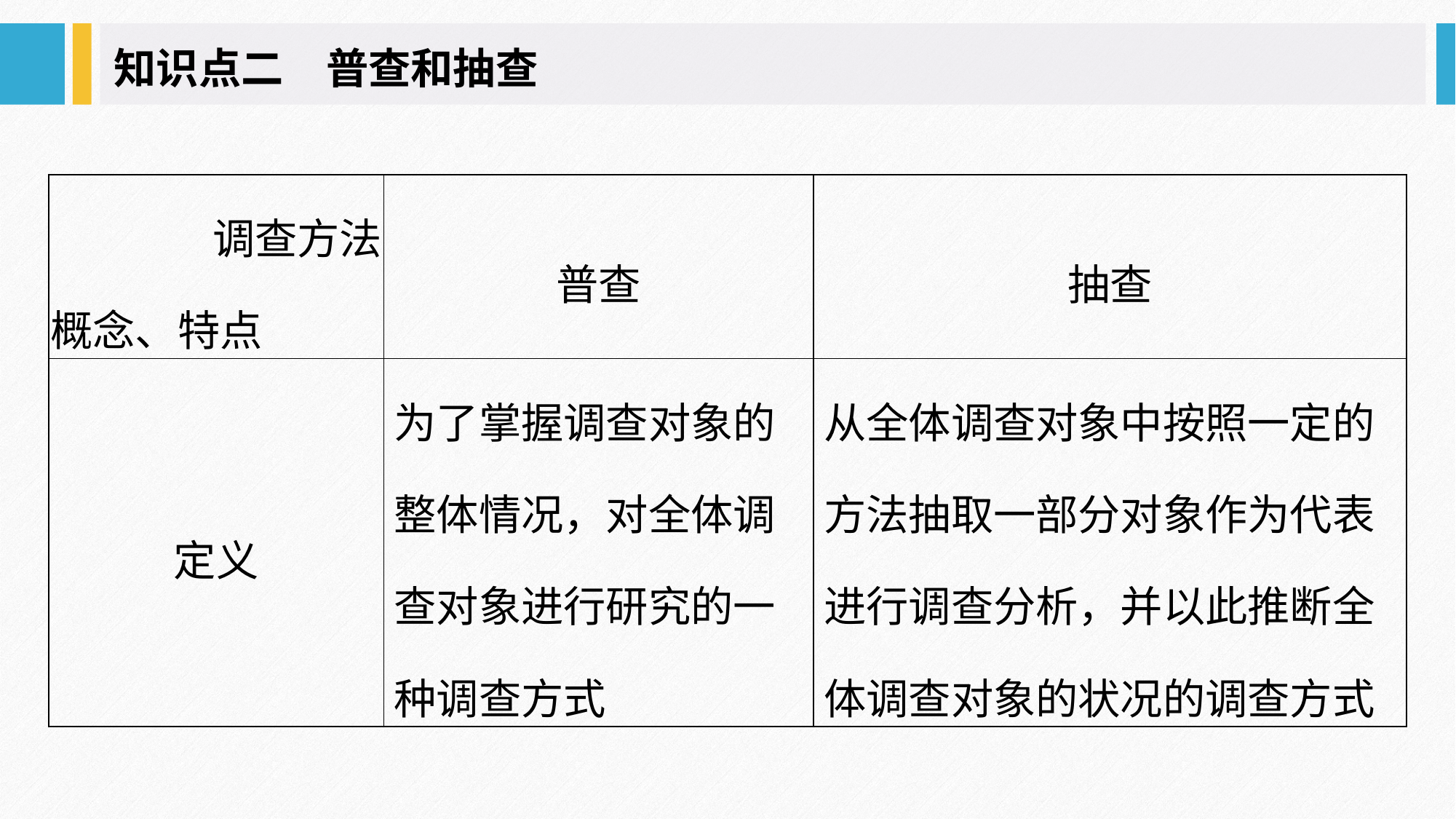

知识点二　普查和抽查
| 调查方法 概念、特点 | 普查 | 抽查 |
| --- | --- | --- |
| 定义 | 为了掌握调查对象的整体情况，对全体调查对象进行研究的一种调查方式 | 从全体调查对象中按照一定的方法抽取一部分对象作为代表进行调查分析，并以此推断全体调查对象的状况的调查方式 |